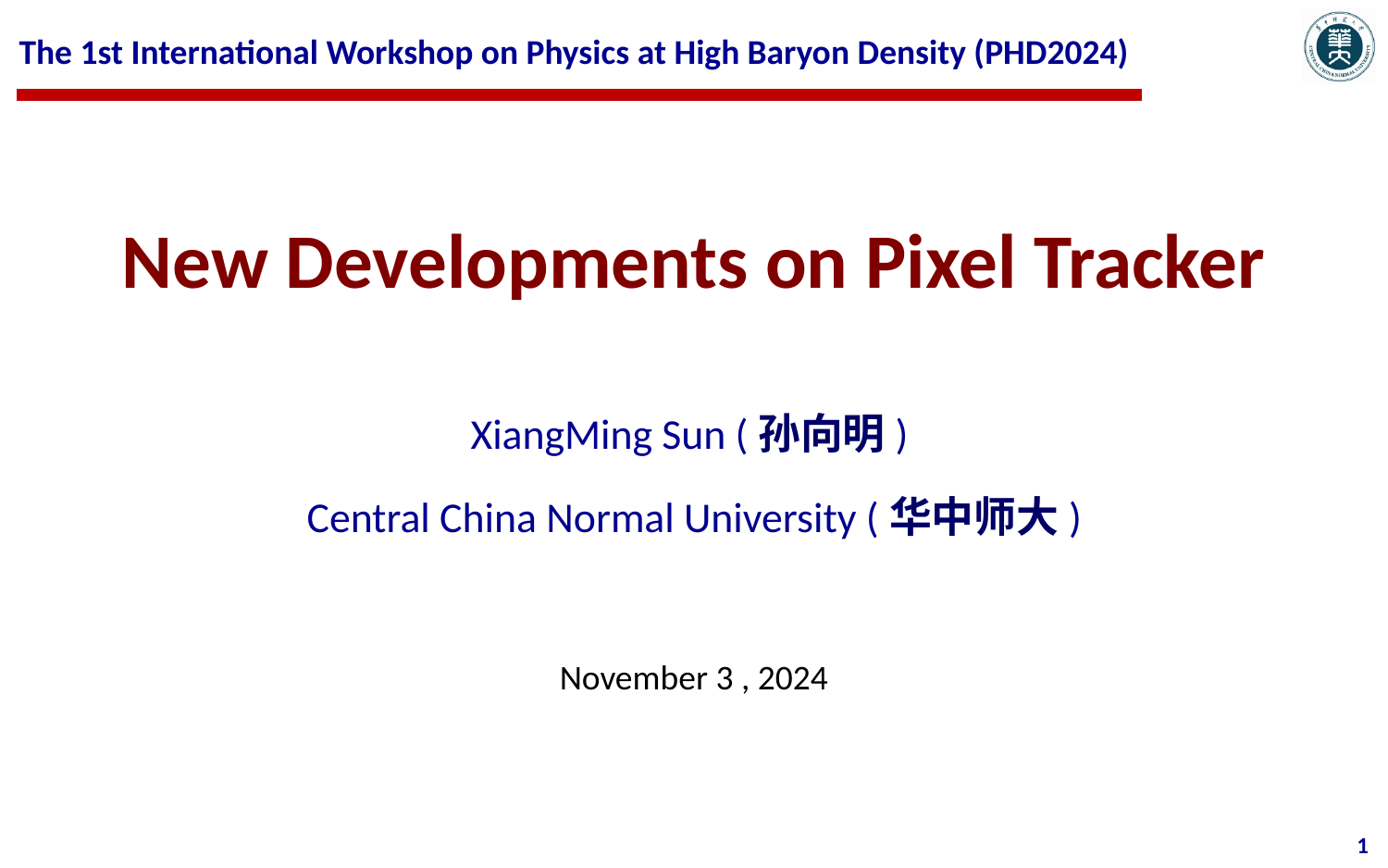

The 1st International Workshop on Physics at High Baryon Density (PHD2024)
New Developments on Pixel Tracker
XiangMing Sun (孙向明)

Central China Normal University (华中师大)
November 3 , 2024